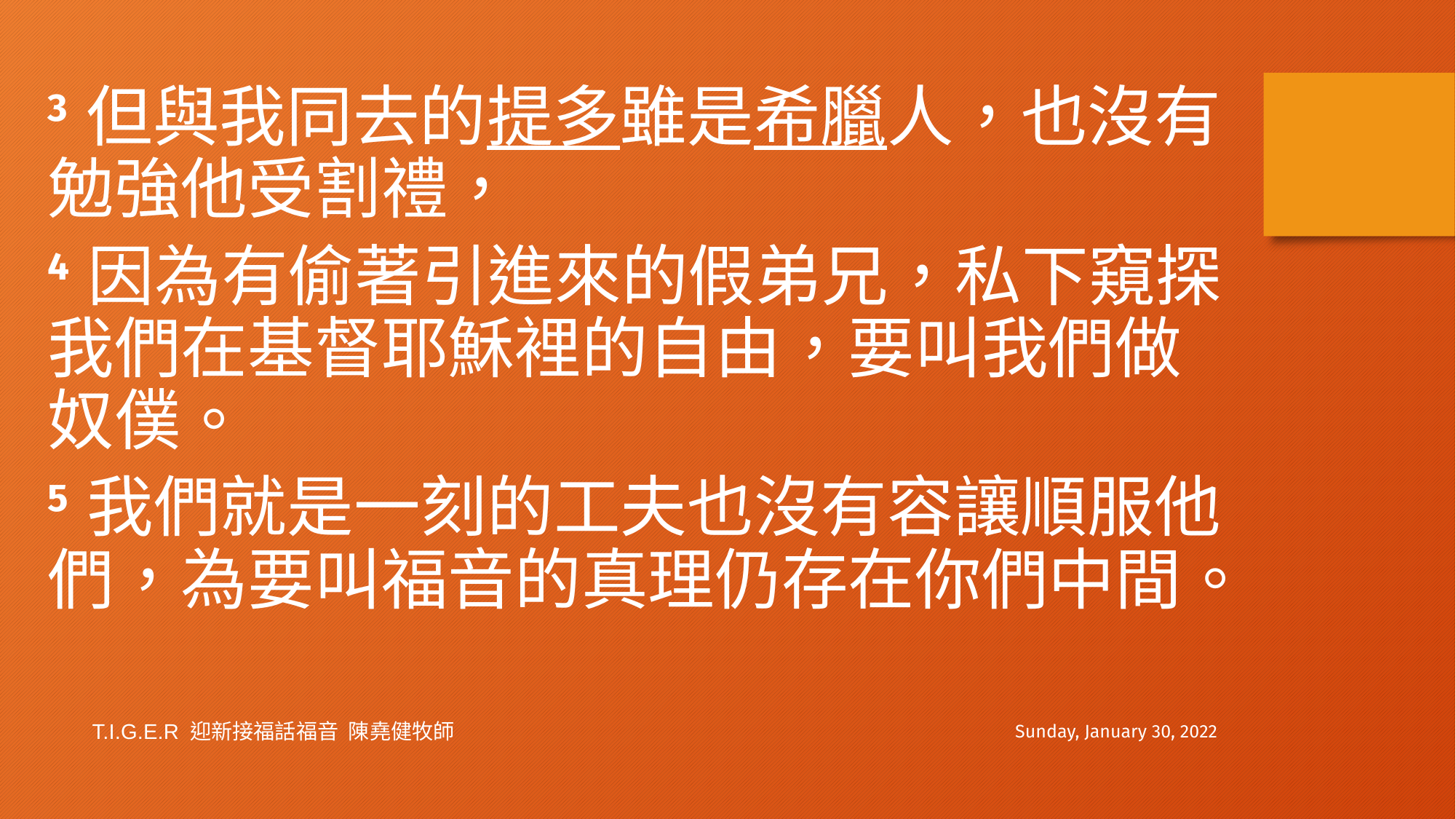

3 但與我同去的提多雖是希臘人，也沒有勉強他受割禮，
4 因為有偷著引進來的假弟兄，私下窺探我們在基督耶穌裡的自由，要叫我們做奴僕。
5 我們就是一刻的工夫也沒有容讓順服他們，為要叫福音的真理仍存在你們中間。
Sunday, January 30, 2022
T.I.G.E.R 迎新接福話福音  陳堯健牧師